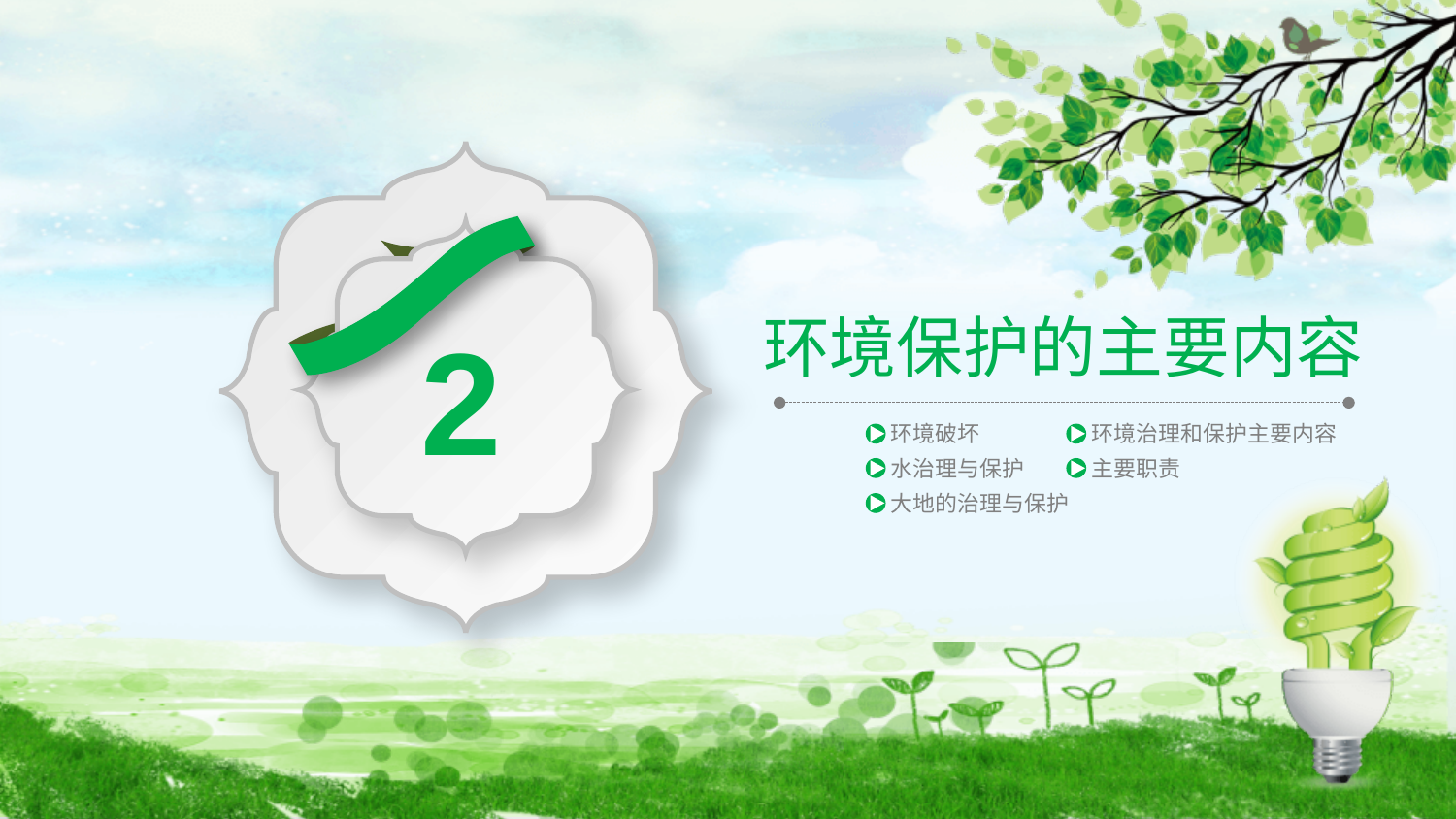

环境保护的主要内容
2
环境破坏

环境治理和保护主要内容

水治理与保护

主要职责

大地的治理与保护